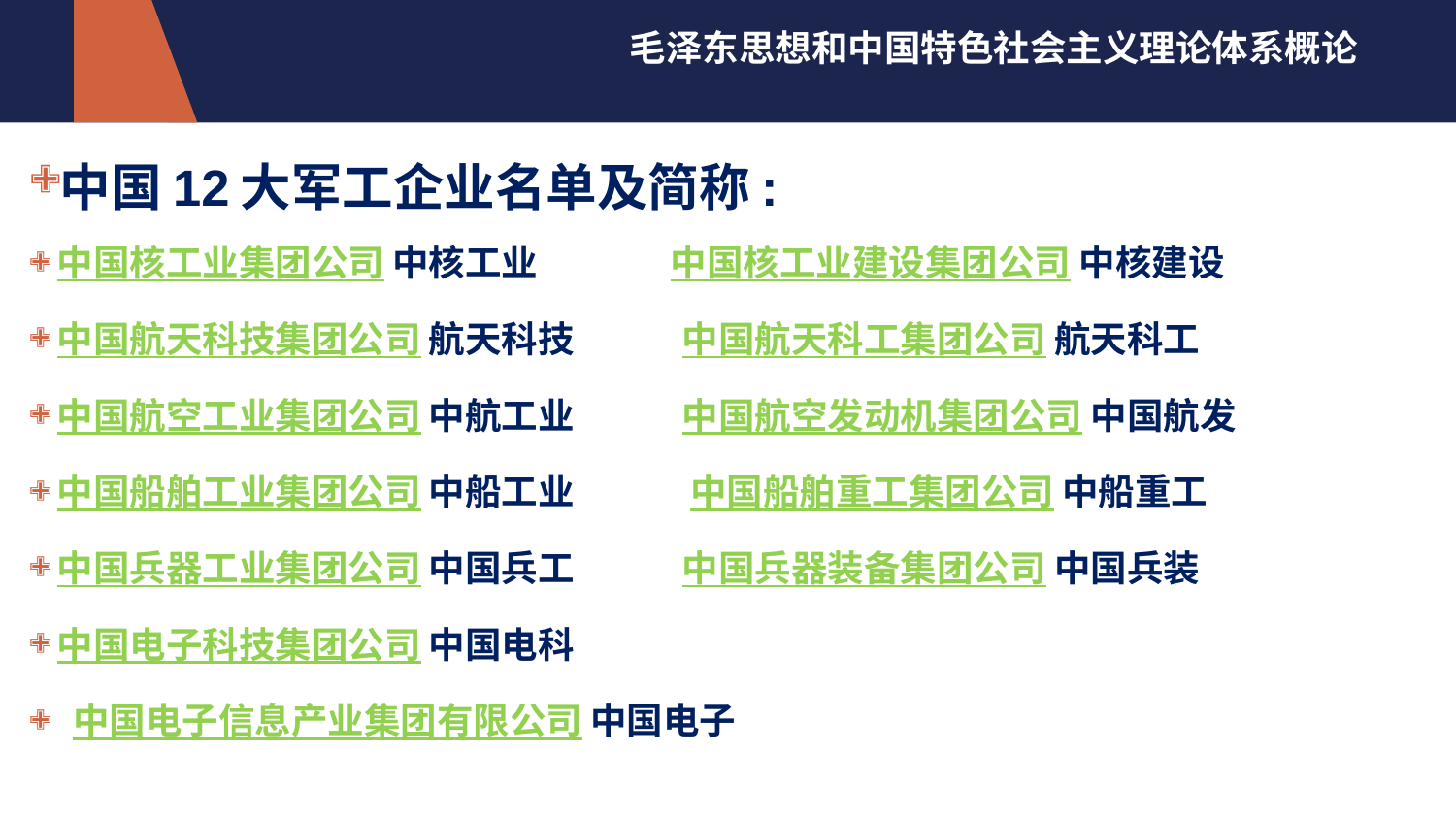

中国12大军工企业名单及简称:
中国核工业集团公司 中核工业                中国核工业建设集团公司 中核建设
中国航天科技集团公司 航天科技             中国航天科工集团公司 航天科工
中国航空工业集团公司 中航工业             中国航空发动机集团公司 中国航发
中国船舶工业集团公司 中船工业              中国船舶重工集团公司 中船重工
中国兵器工业集团公司 中国兵工             中国兵器装备集团公司 中国兵装
中国电子科技集团公司 中国电科
 中国电子信息产业集团有限公司 中国电子